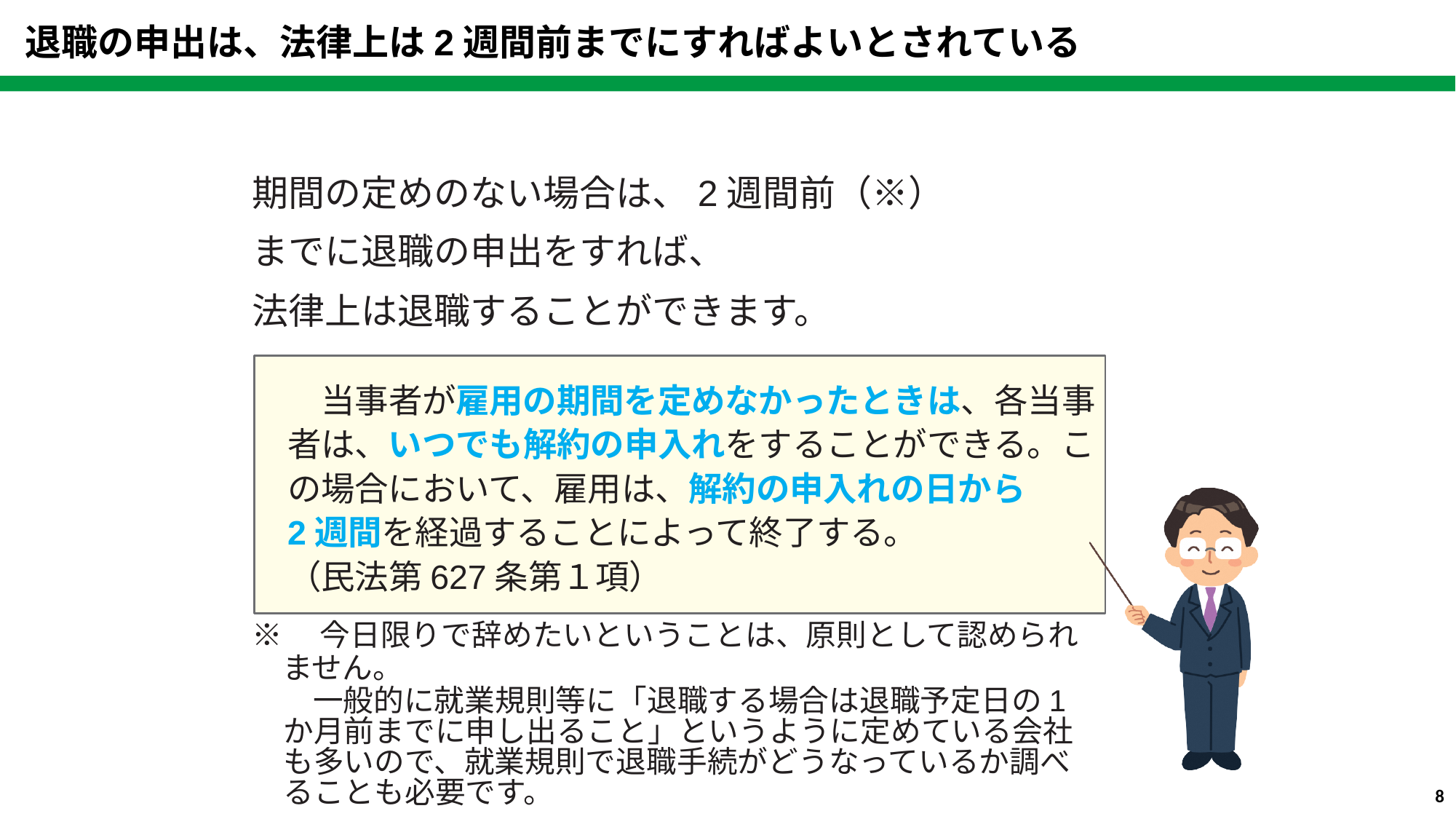

退職の申出は、法律上は2週間前までにすればよいとされている

　期間の定めのない場合は、2週間前（※）
　までに退職の申出をすれば、
　法律上は退職することができます。

　当事者が雇用の期間を定めなかったときは、各当事者は、いつでも解約の申入れをすることができる。この場合において、雇用は、解約の申入れの日から
2週間を経過することによって終了する。
（民法第627条第１項）

※　今日限りで辞めたいということは、原則として認められ
　ません。
　　一般的に就業規則等に「退職する場合は退職予定日の1か月前までに申し出ること」というように定めている会社も多いので、就業規則で退職手続がどうなっているか調べることも必要です。
8